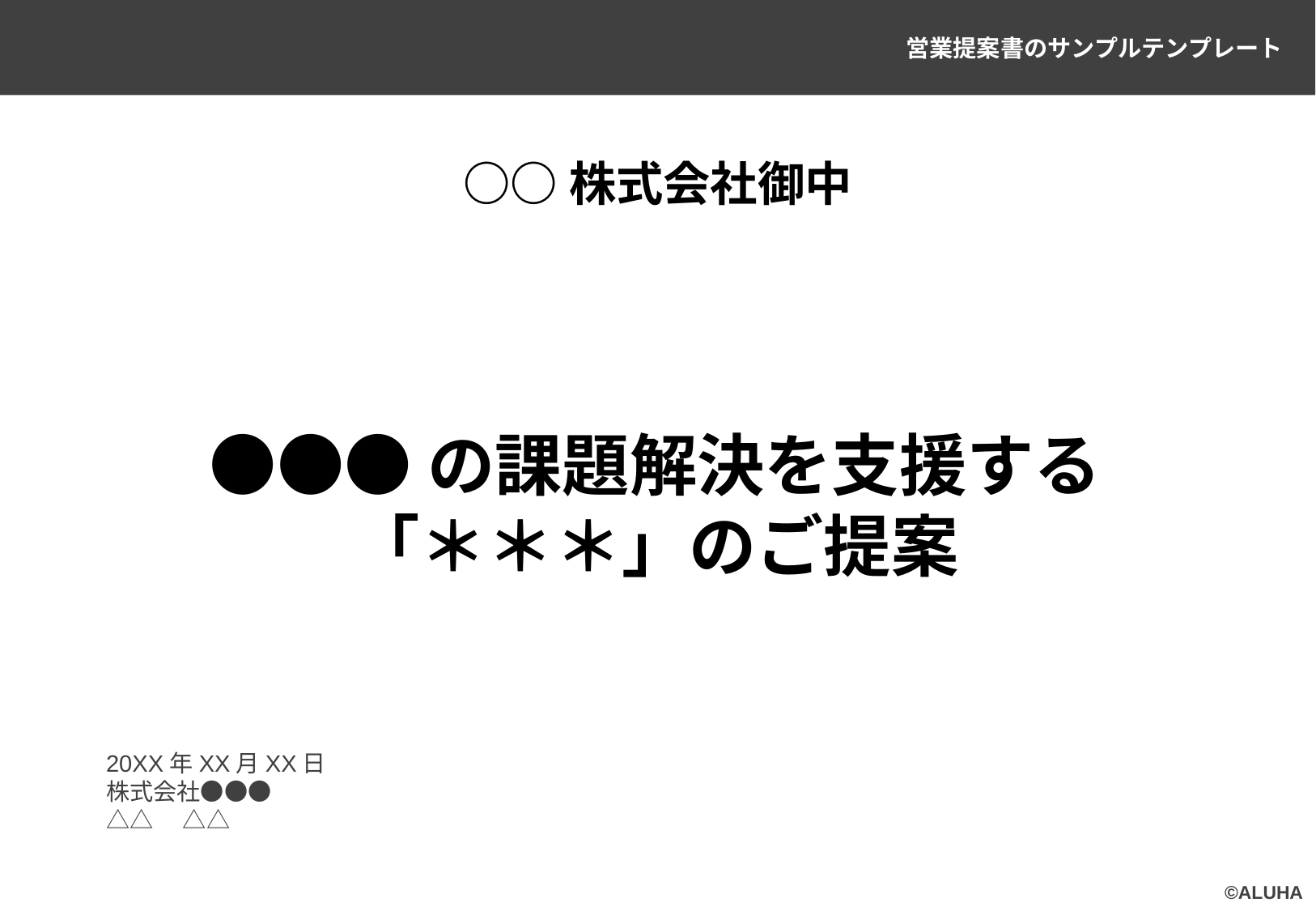

#
○○株式会社御中
●●●の課題解決を支援する
「＊＊＊」のご提案
20XX年XX月XX日
株式会社●●●
△△　△△